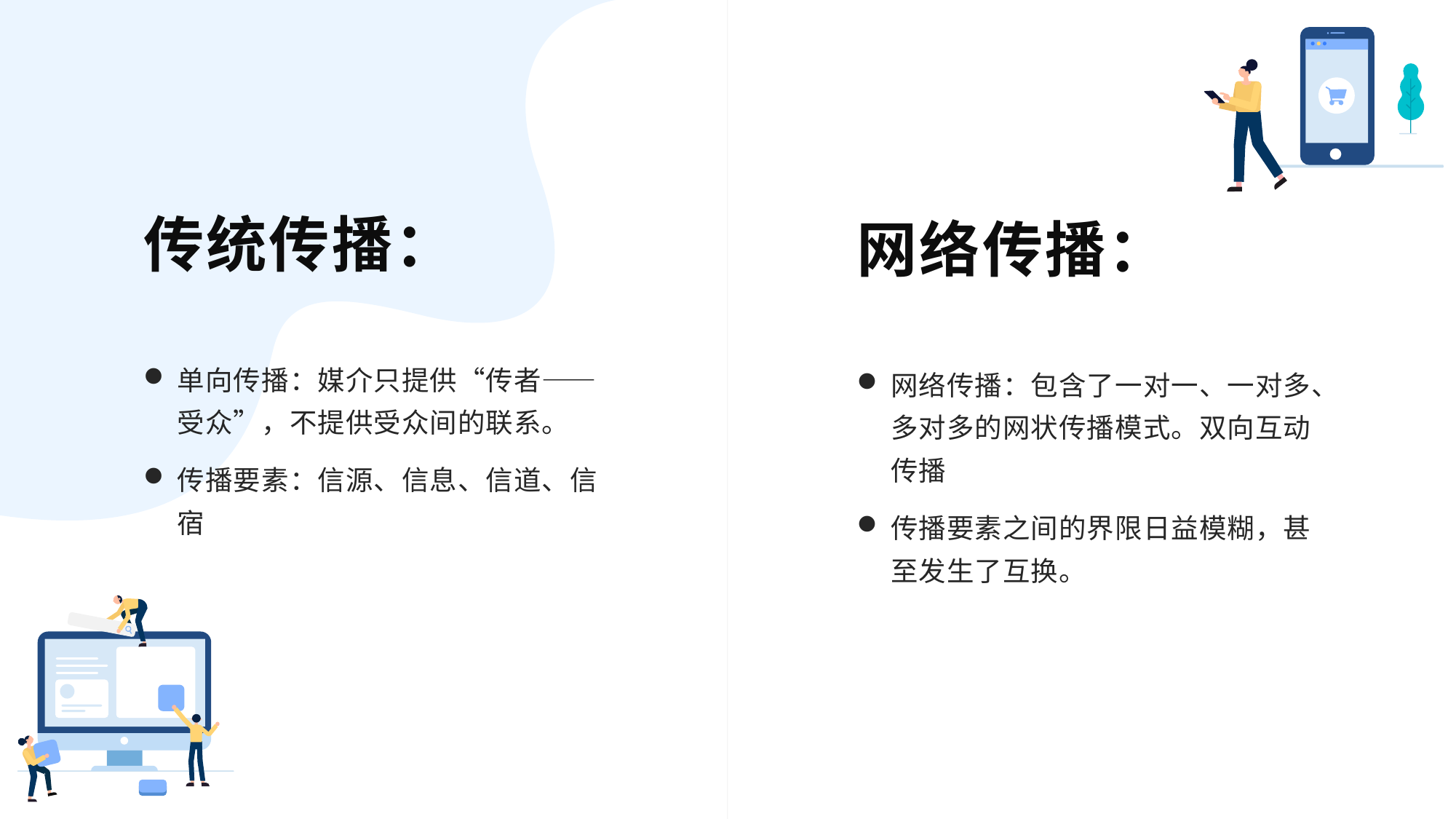

传统传播：
网络传播：
单向传播：媒介只提供“传者——受众”，不提供受众间的联系。
传播要素：信源、信息、信道、信宿
网络传播：包含了一对一、一对多、多对多的网状传播模式。双向互动传播
传播要素之间的界限日益模糊，甚至发生了互换。